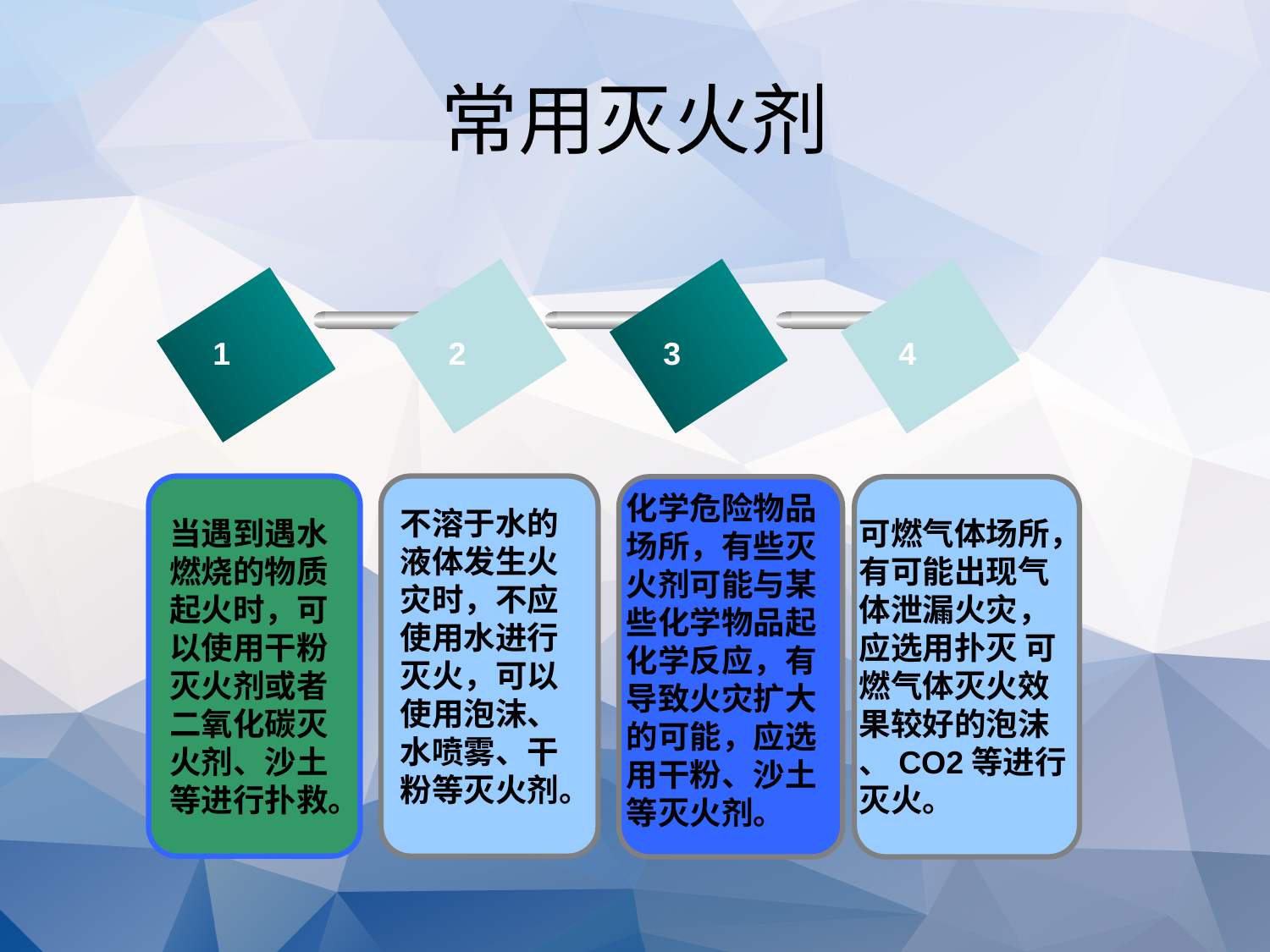

# 常用灭火剂

1
2
3
4
当遇到遇水
燃烧的物质
起火时，可
以使用干粉
灭火剂或者
二氧化碳灭
火剂、沙土
等进行扑救。

化学危险物品
场所，有些灭
火剂可能与某
些化学物品起
化学反应，有
导致火灾扩大
的可能，应选
用干粉、沙土
等灭火剂。

不溶于水的
液体发生火
灾时，不应
使用水进行
灭火，可以使用泡沫、水喷雾、干粉等灭火剂。
可燃气体场所，
有可能出现气
体泄漏火灾，
应选用扑灭 可
燃气体灭火效
果较好的泡沫
、CO2等进行
灭火。